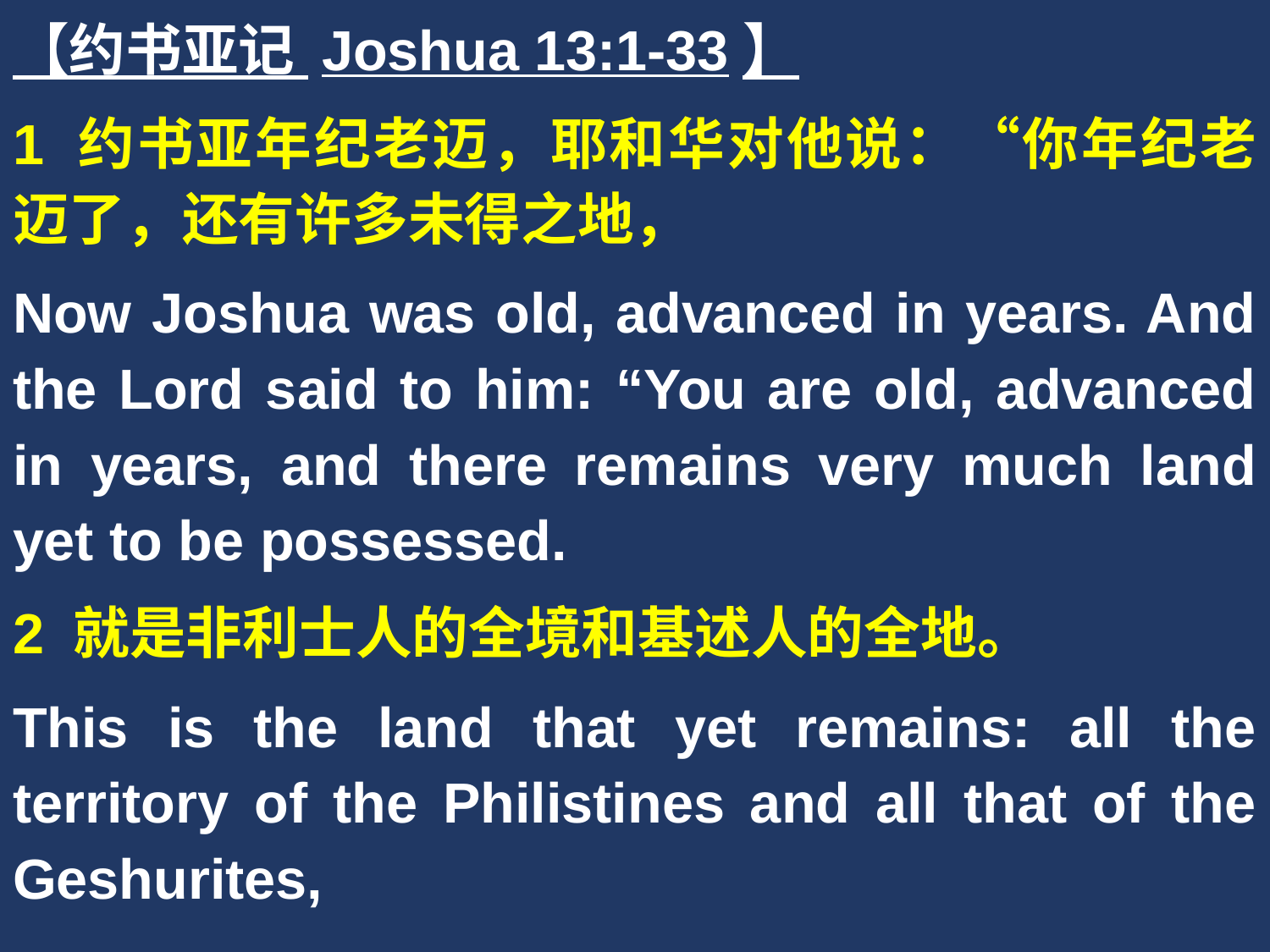

【约书亚记 Joshua 13:1-33】
1 约书亚年纪老迈，耶和华对他说：“你年纪老迈了，还有许多未得之地，
Now Joshua was old, advanced in years. And the Lord said to him: “You are old, advanced in years, and there remains very much land yet to be possessed.
2 就是非利士人的全境和基述人的全地。
This is the land that yet remains: all the territory of the Philistines and all that of the Geshurites,